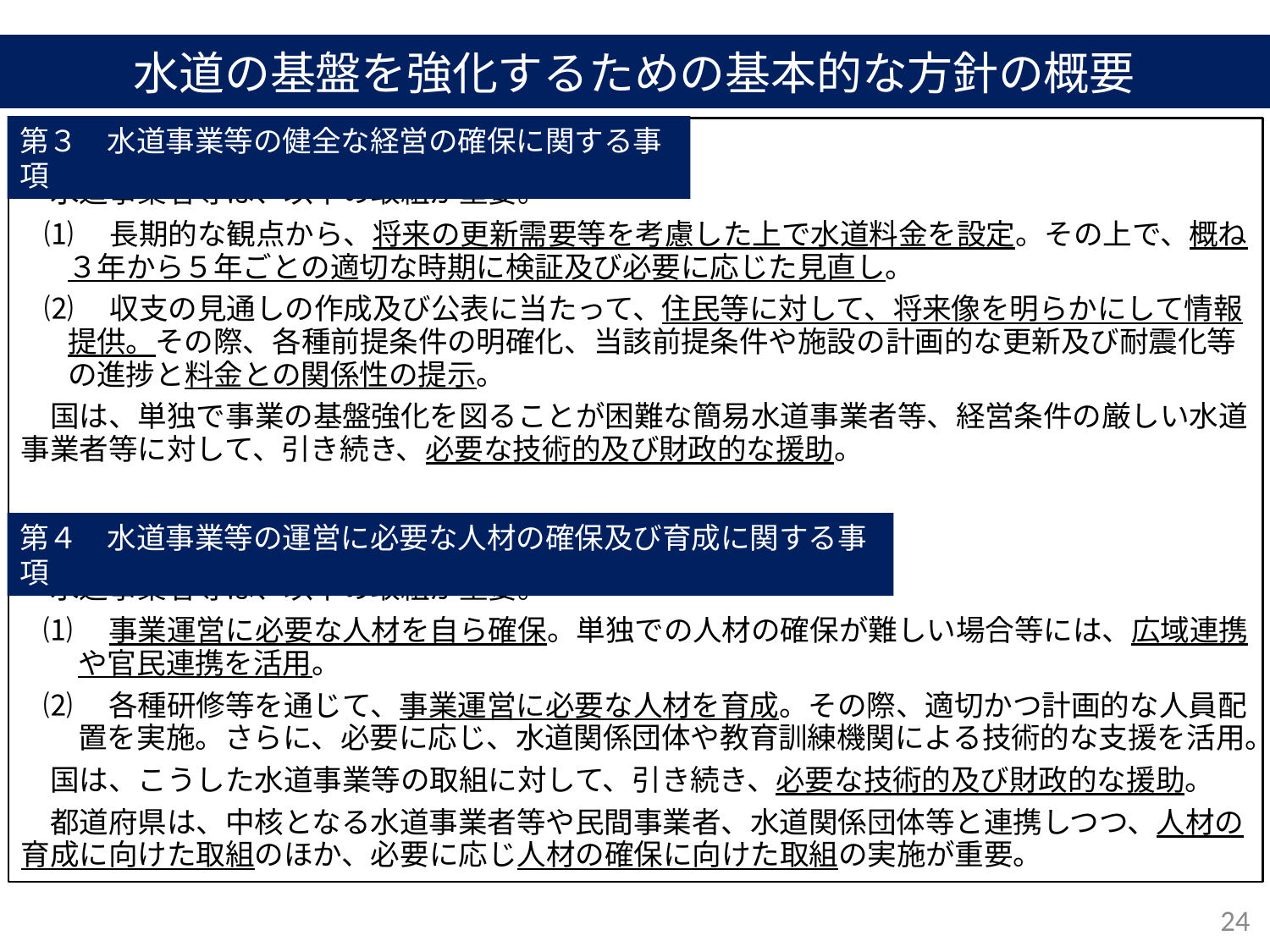

水道の基盤を強化するための基本的な方針の概要
第３　水道事業等の健全な経営の確保に関する事項

　水道事業者等は、以下の取組が重要。
⑴　長期的な観点から、将来の更新需要等を考慮した上で水道料金を設定。その上で、概ね３年から５年ごとの適切な時期に検証及び必要に応じた見直し。
⑵　収支の見通しの作成及び公表に当たって、住民等に対して、将来像を明らかにして情報提供。その際、各種前提条件の明確化、当該前提条件や施設の計画的な更新及び耐震化等の進捗と料金との関係性の提示。
　国は、単独で事業の基盤強化を図ることが困難な簡易水道事業者等、経営条件の厳しい水道事業者等に対して、引き続き、必要な技術的及び財政的な援助。

　水道事業者等は、以下の取組が重要。
⑴　事業運営に必要な人材を自ら確保。単独での人材の確保が難しい場合等には、広域連携や官民連携を活用。
⑵　各種研修等を通じて、事業運営に必要な人材を育成。その際、適切かつ計画的な人員配置を実施。さらに、必要に応じ、水道関係団体や教育訓練機関による技術的な支援を活用。
　国は、こうした水道事業等の取組に対して、引き続き、必要な技術的及び財政的な援助。
　都道府県は、中核となる水道事業者等や民間事業者、水道関係団体等と連携しつつ、人材の育成に向けた取組のほか、必要に応じ人材の確保に向けた取組の実施が重要。
第４　水道事業等の運営に必要な人材の確保及び育成に関する事項
24